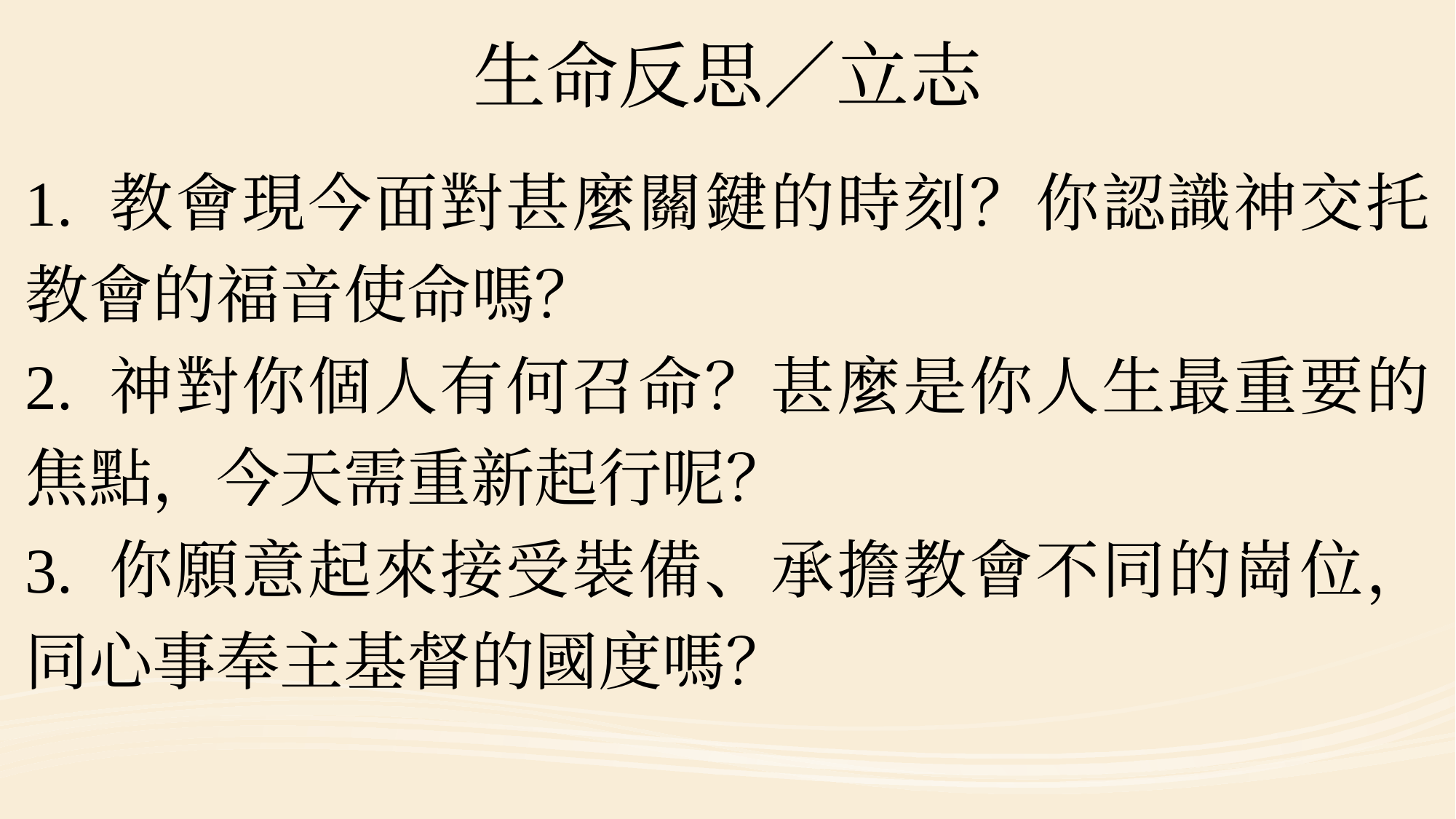

#
生命反思／立志

1. 教會現今面對甚麼關鍵的時刻？你認識神交托教會的福音使命嗎？
2. 神對你個人有何召命？甚麼是你人生最重要的焦點，今天需重新起行呢？
3. 你願意起來接受裝備、承擔教會不同的崗位，同心事奉主基督的國度嗎？
21